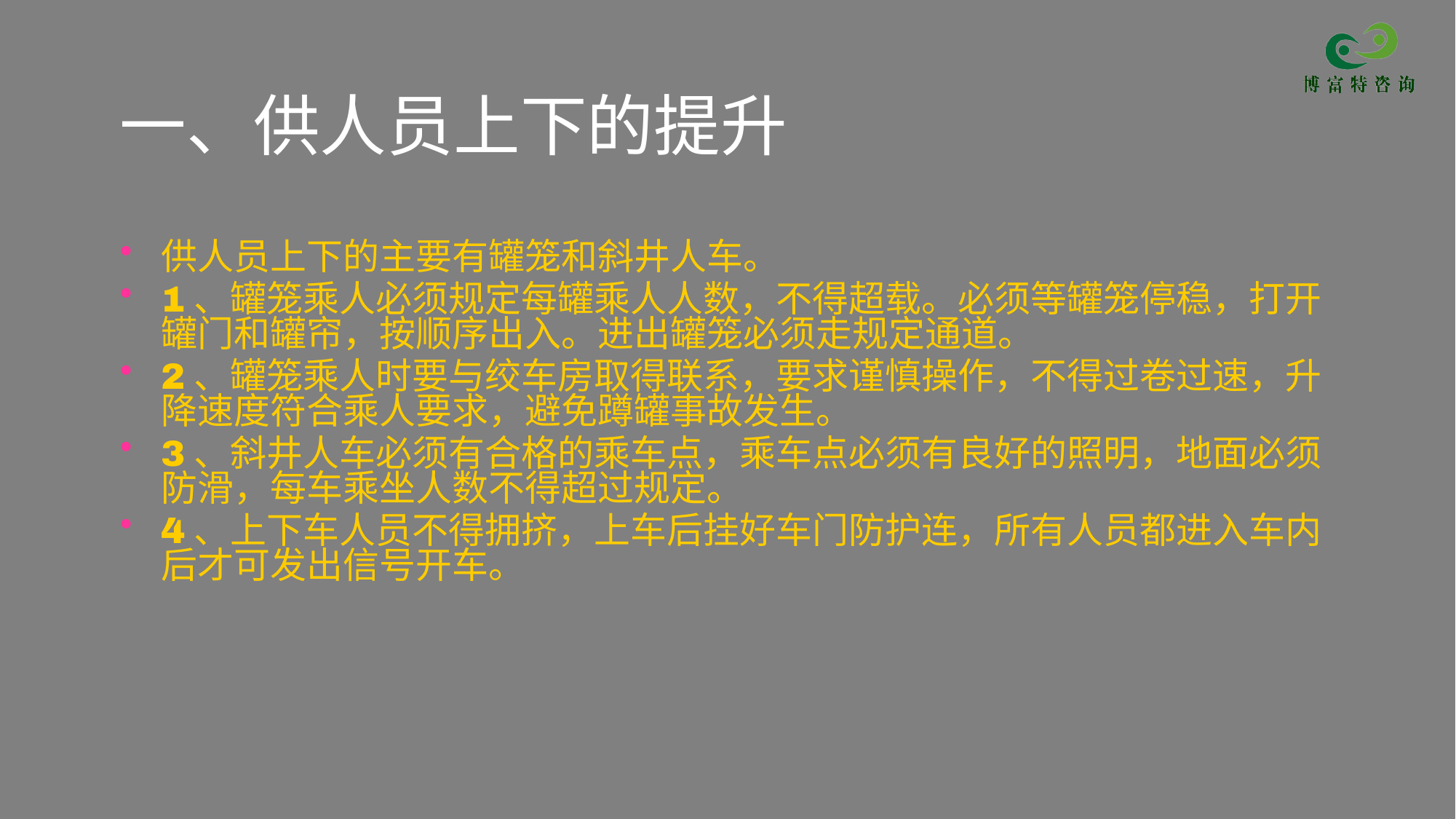

# 一、供人员上下的提升
供人员上下的主要有罐笼和斜井人车。
1、罐笼乘人必须规定每罐乘人人数，不得超载。必须等罐笼停稳，打开罐门和罐帘，按顺序出入。进出罐笼必须走规定通道。
2、罐笼乘人时要与绞车房取得联系，要求谨慎操作，不得过卷过速，升降速度符合乘人要求，避免蹲罐事故发生。
3、斜井人车必须有合格的乘车点，乘车点必须有良好的照明，地面必须防滑，每车乘坐人数不得超过规定。
4、上下车人员不得拥挤，上车后挂好车门防护连，所有人员都进入车内后才可发出信号开车。